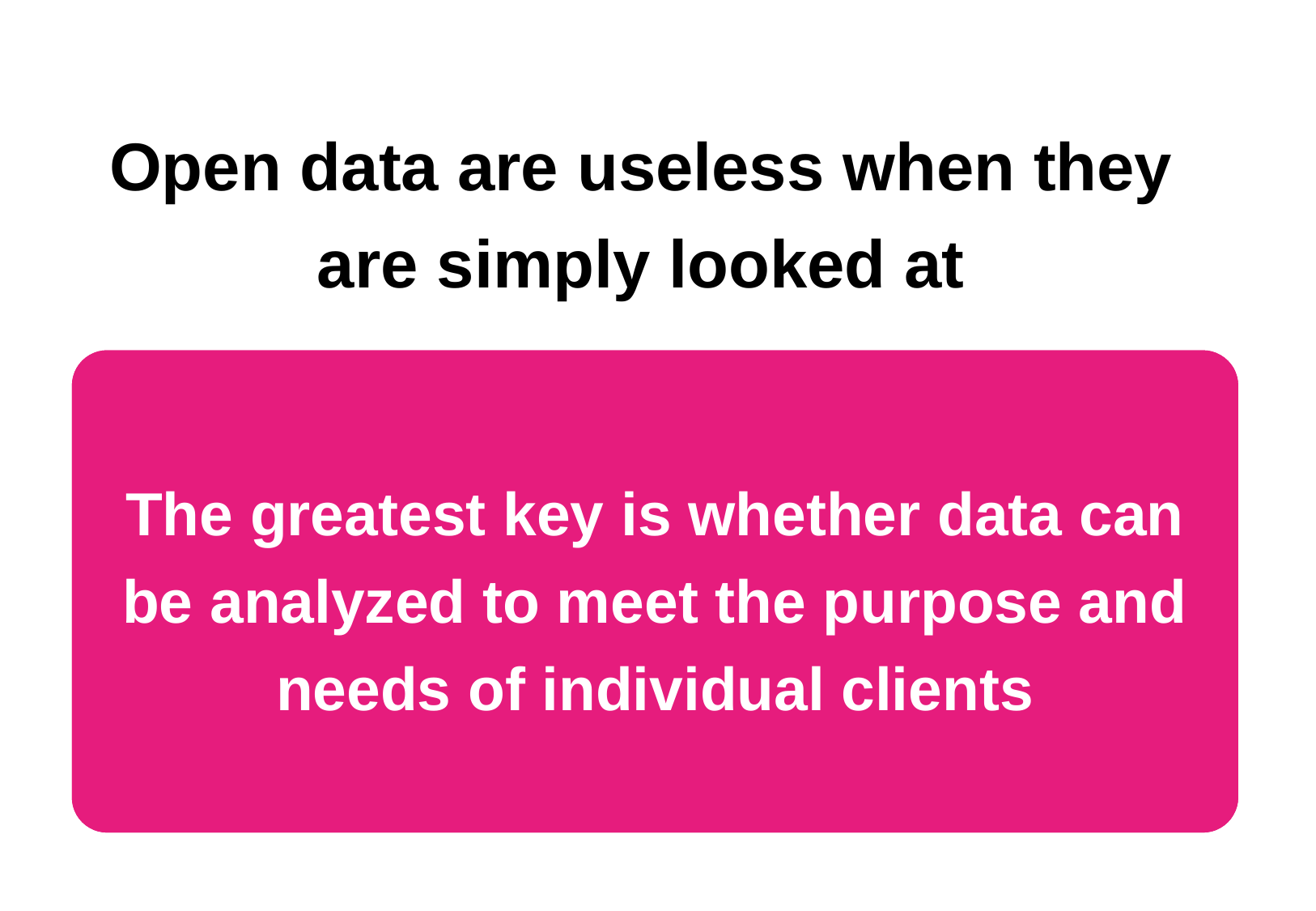

Open data are useless when they are simply looked at
clients の目的･要望に応じて
データを読み解けるかが
最大の鍵！
The greatest key is whether data can be analyzed to meet the purpose and needs of individual clients